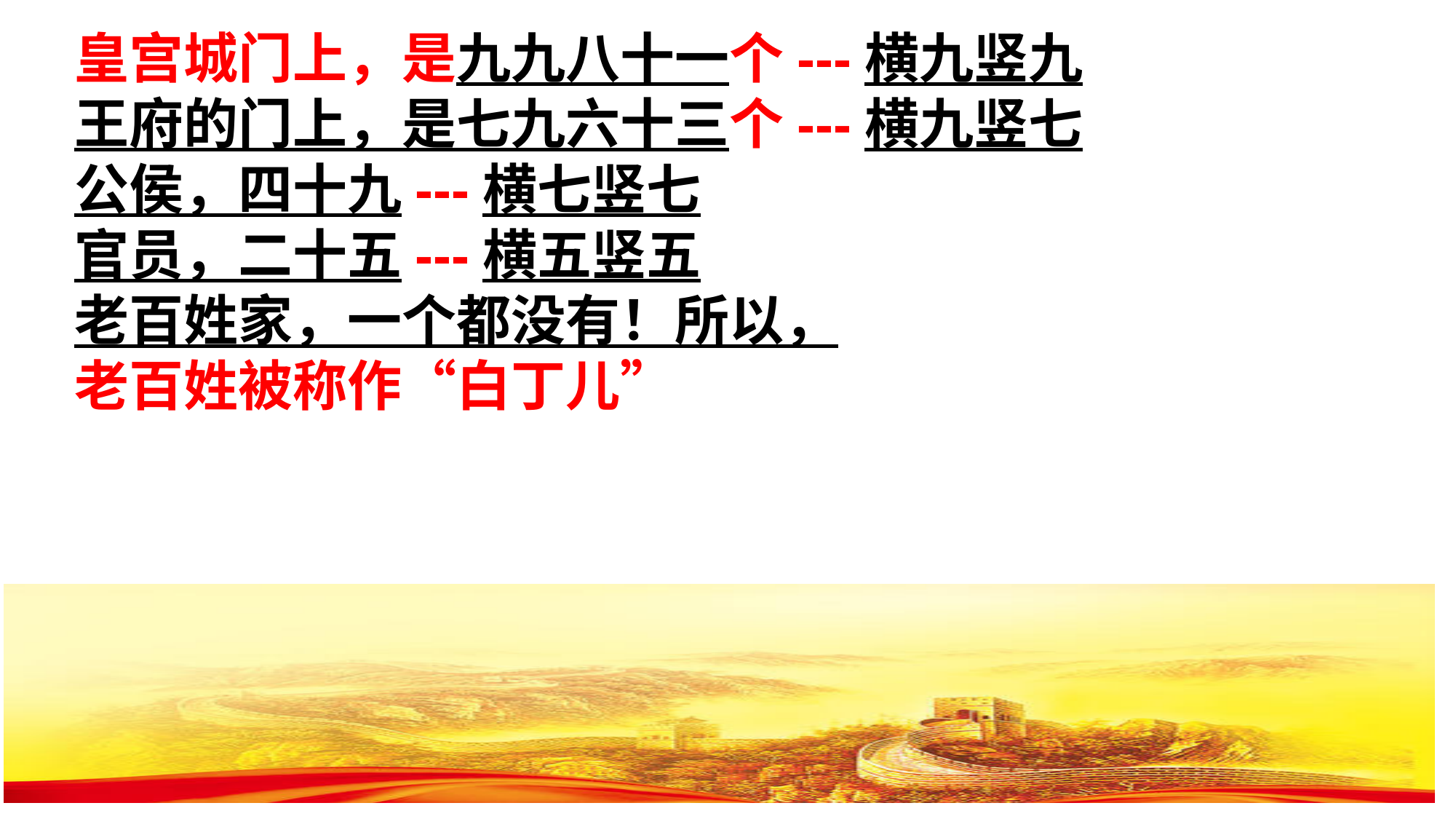

皇宫城门上，是九九八十一个---横九竖九王府的门上，是七九六十三个---横九竖七公侯，四十九---横七竖七官员，二十五---横五竖五老百姓家，一个都没有！所以，
老百姓被称作“白丁儿”